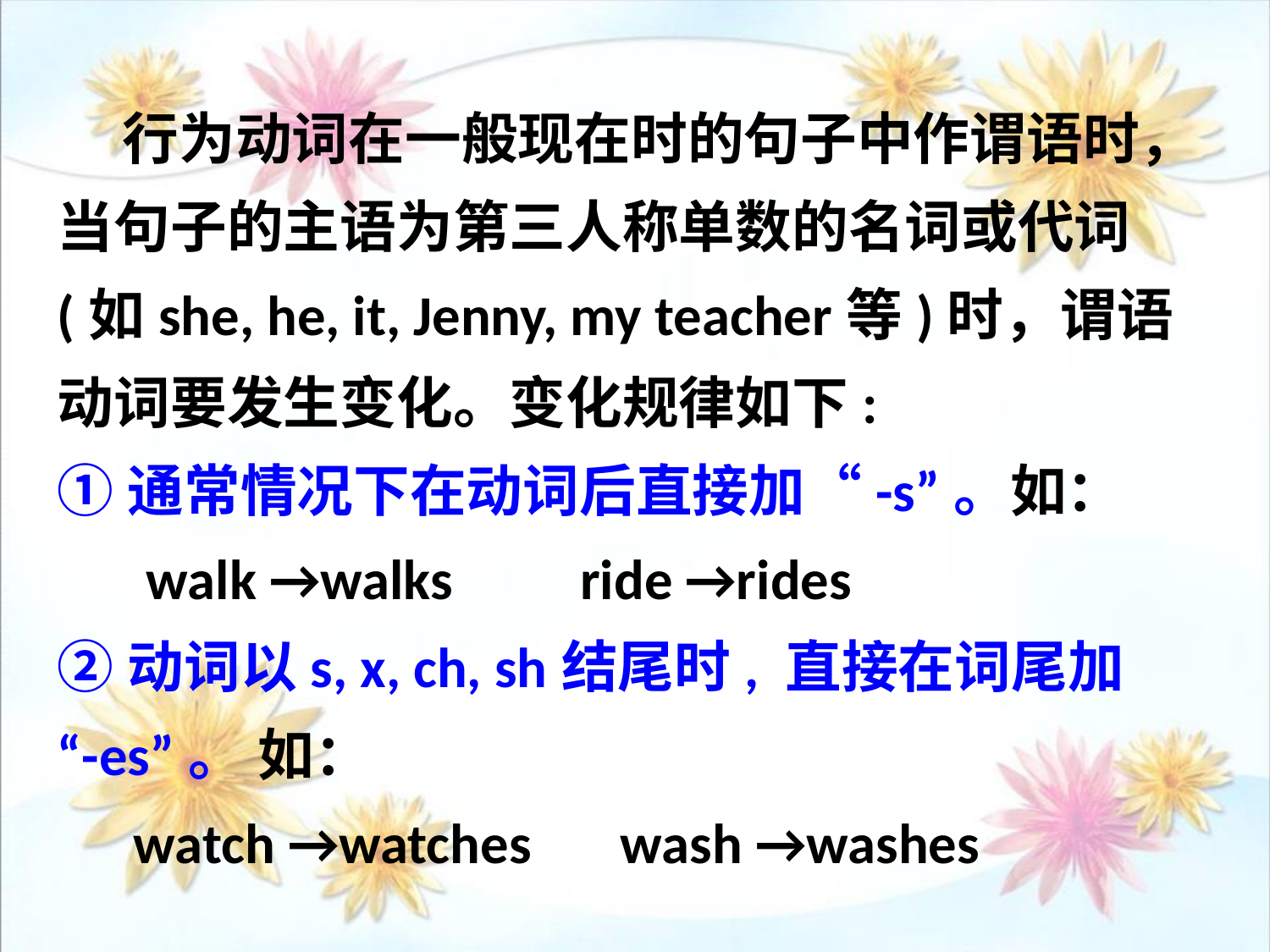

行为动词在一般现在时的句子中作谓语时，当句子的主语为第三人称单数的名词或代词(如she, he, it, Jenny, my teacher等)时，谓语动词要发生变化。变化规律如下:
①通常情况下在动词后直接加“-s”。如：
       walk →walks          ride →rides
②动词以s, x, ch, sh结尾时, 直接在词尾加
“-es”。 如：
      watch →watches       wash →washes